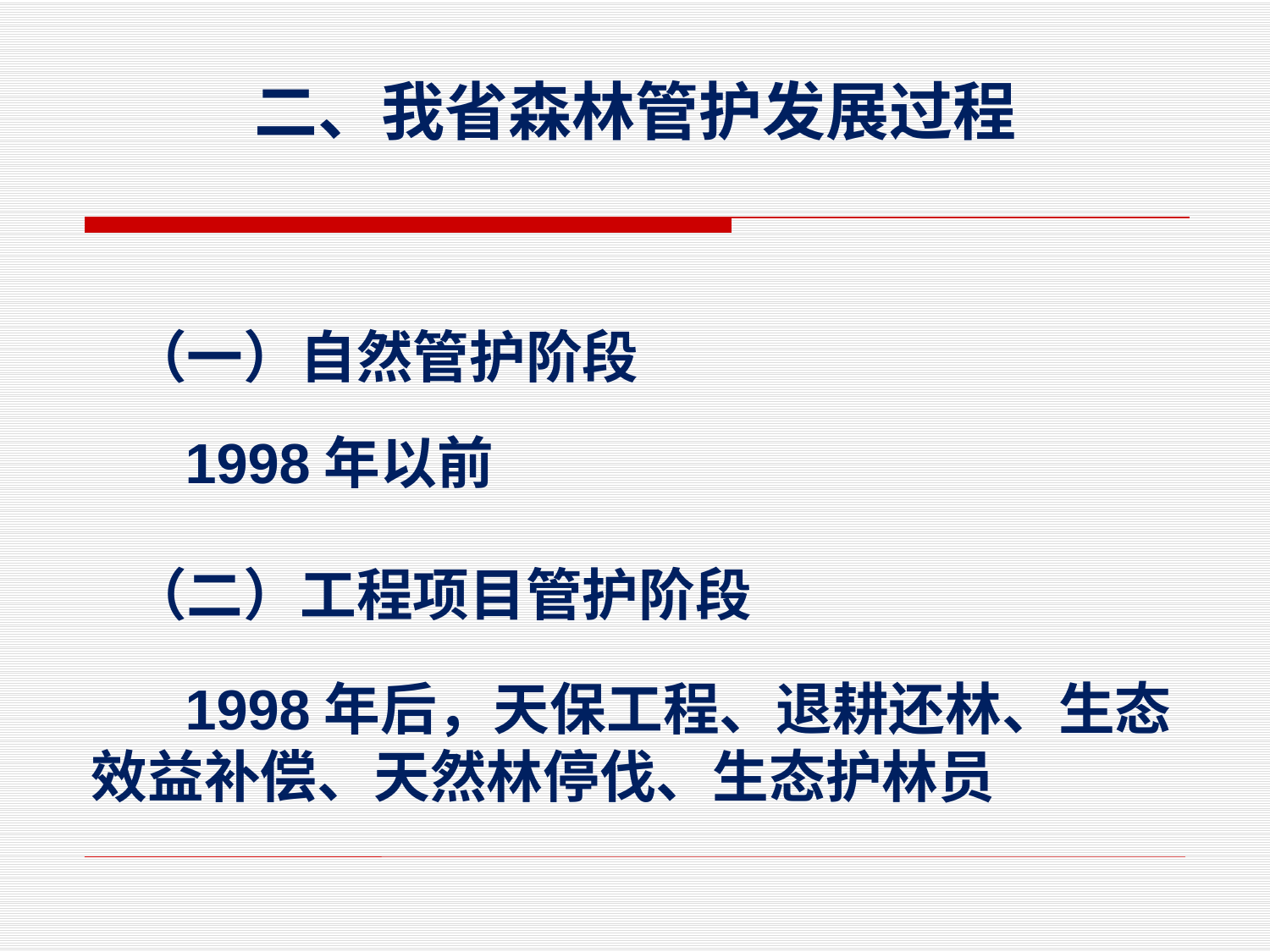

# 二、我省森林管护发展过程

  （一）自然管护阶段

      1998年以前

  （二）工程项目管护阶段

      1998年后，天保工程、退耕还林、生态效益补偿、天然林停伐、生态护林员